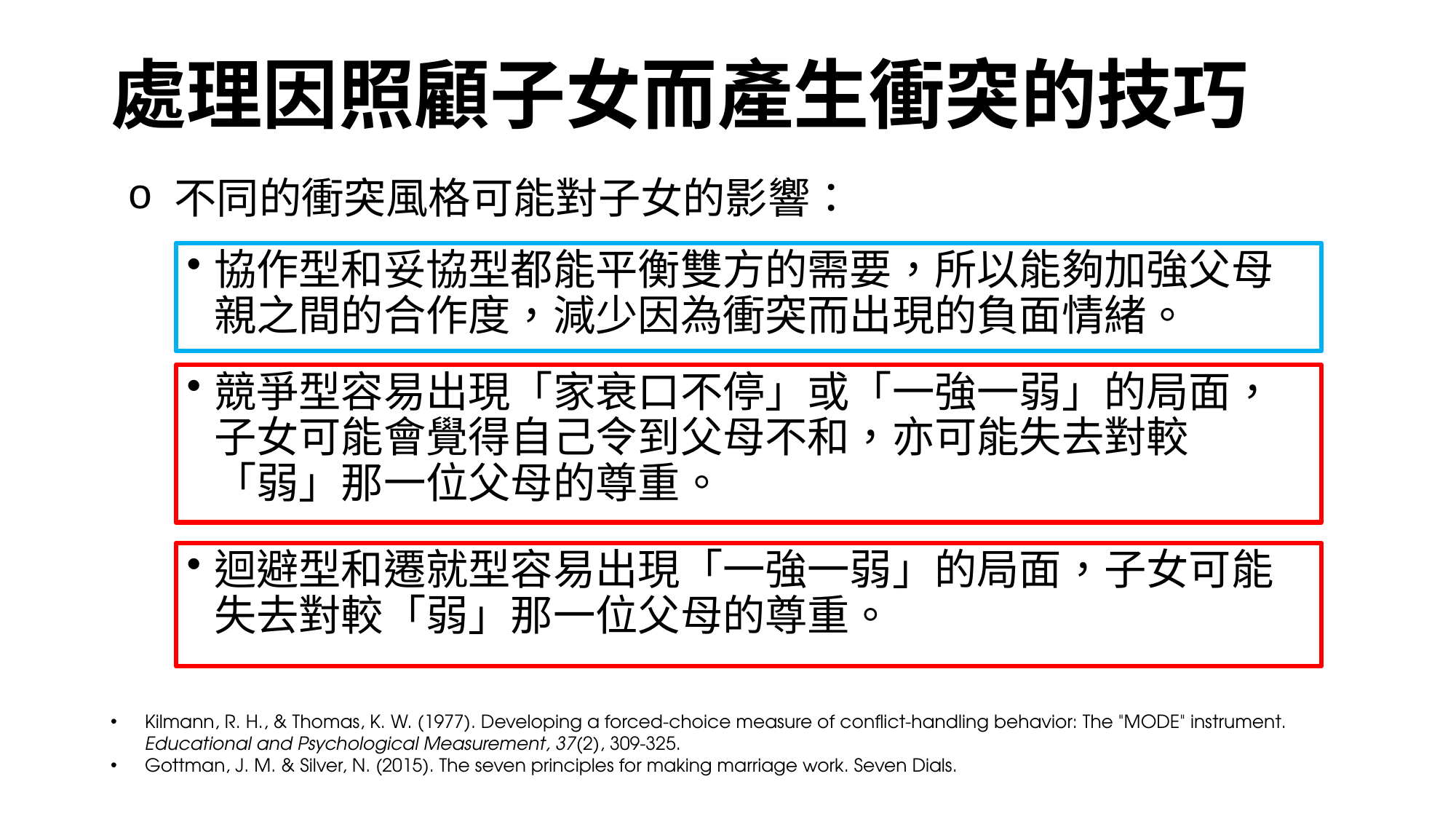

# 處理因照顧子女而產生衝突的技巧
 不同的衝突風格可能對子女的影響：
協作型和妥協型都能平衡雙方的需要，所以能夠加強父母親之間的合作度，減少因為衝突而出現的負面情緒。
競爭型容易出現「家衰口不停」或「一強一弱」的局面，子女可能會覺得自己令到父母不和，亦可能失去對較「弱」那一位父母的尊重。
迴避型和遷就型容易出現「一強一弱」的局面，子女可能失去對較「弱」那一位父母的尊重。
Kilmann, R. H., & Thomas, K. W. (1977). Developing a forced-choice measure of conflict-handling behavior: The "MODE" instrument. Educational and Psychological Measurement, 37(2), 309-325.
Gottman, J. M. & Silver, N. (2015). The seven principles for making marriage work. Seven Dials.